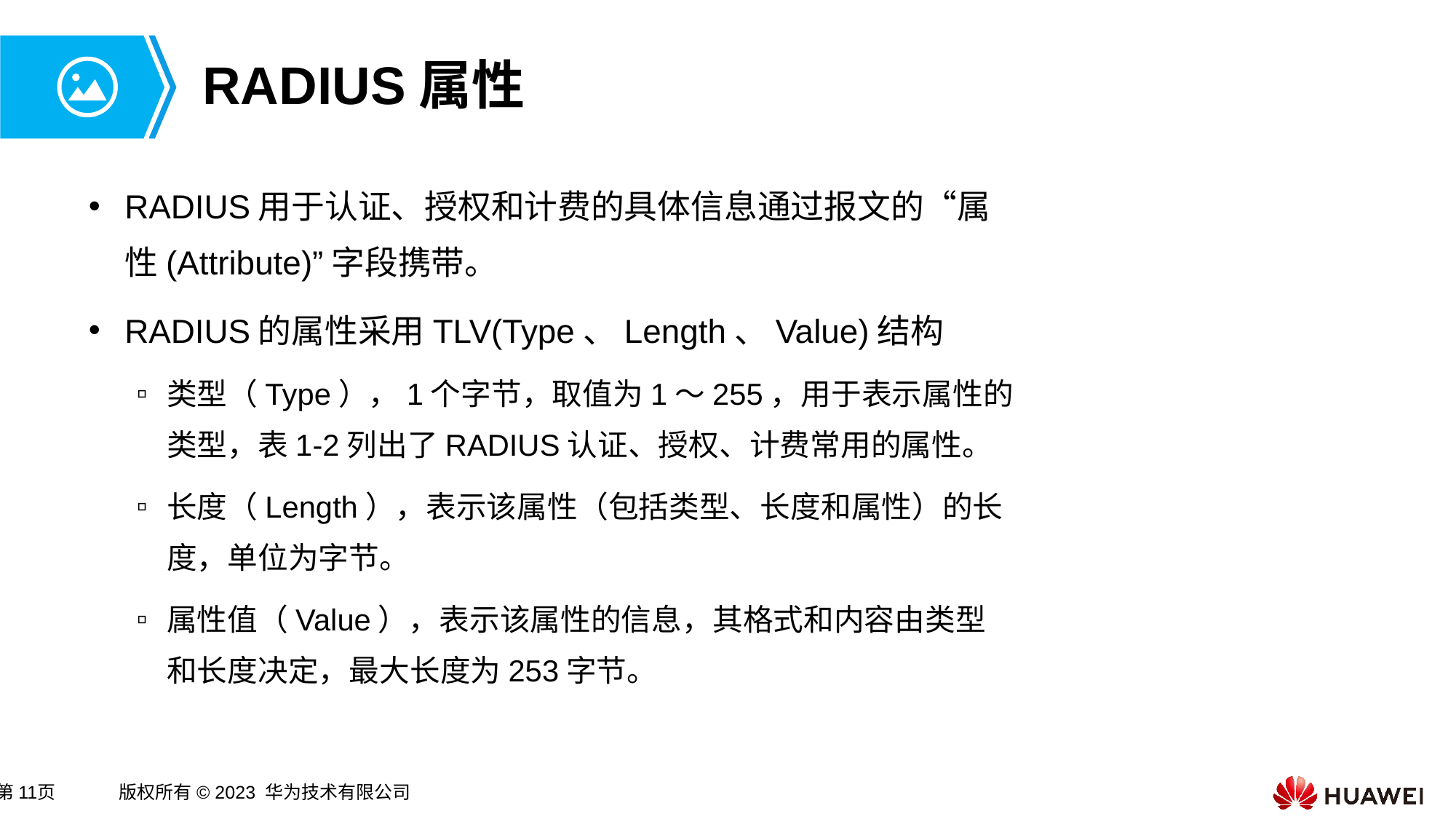

# RADIUS属性
RADIUS用于认证、授权和计费的具体信息通过报文的“属性(Attribute)”字段携带。
RADIUS的属性采用TLV(Type、Length、Value)结构
类型（Type），1个字节，取值为1～255，用于表示属性的类型，表1-2列出了RADIUS认证、授权、计费常用的属性。
长度（Length），表示该属性（包括类型、长度和属性）的长度，单位为字节。
属性值（Value），表示该属性的信息，其格式和内容由类型和长度决定，最大长度为253字节。